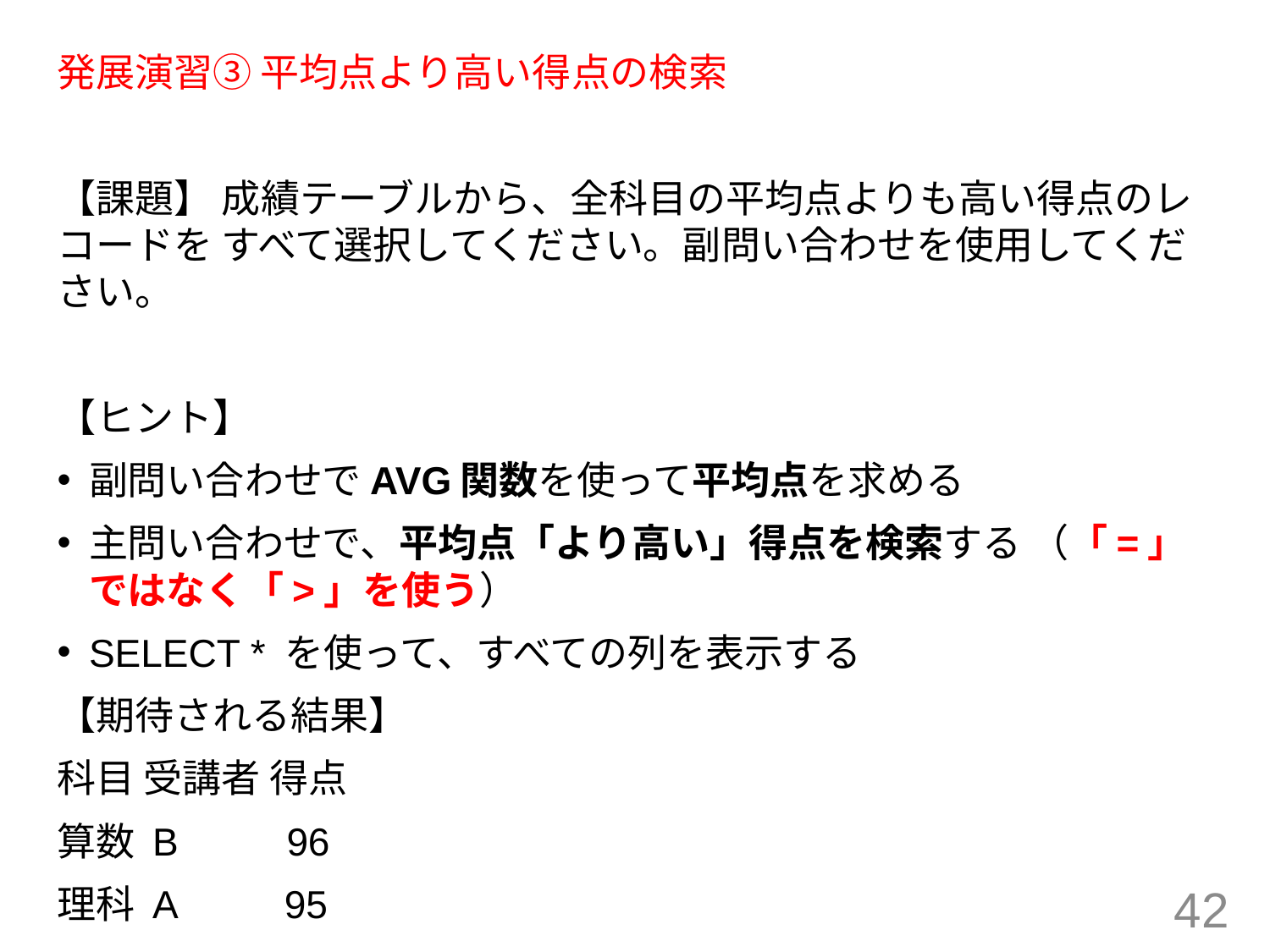

発展演習③ 平均点より高い得点の検索

【課題】 成績テーブルから、全科目の平均点よりも高い得点のレコードを すべて選択してください。副問い合わせを使用してください。

【ヒント】
副問い合わせでAVG関数を使って平均点を求める
主問い合わせで、平均点「より高い」得点を検索する （「=」ではなく「>」を使う）
SELECT * を使って、すべての列を表示する
【期待される結果】
科目 受講者 得点
算数 B          96
理科 A          95
42